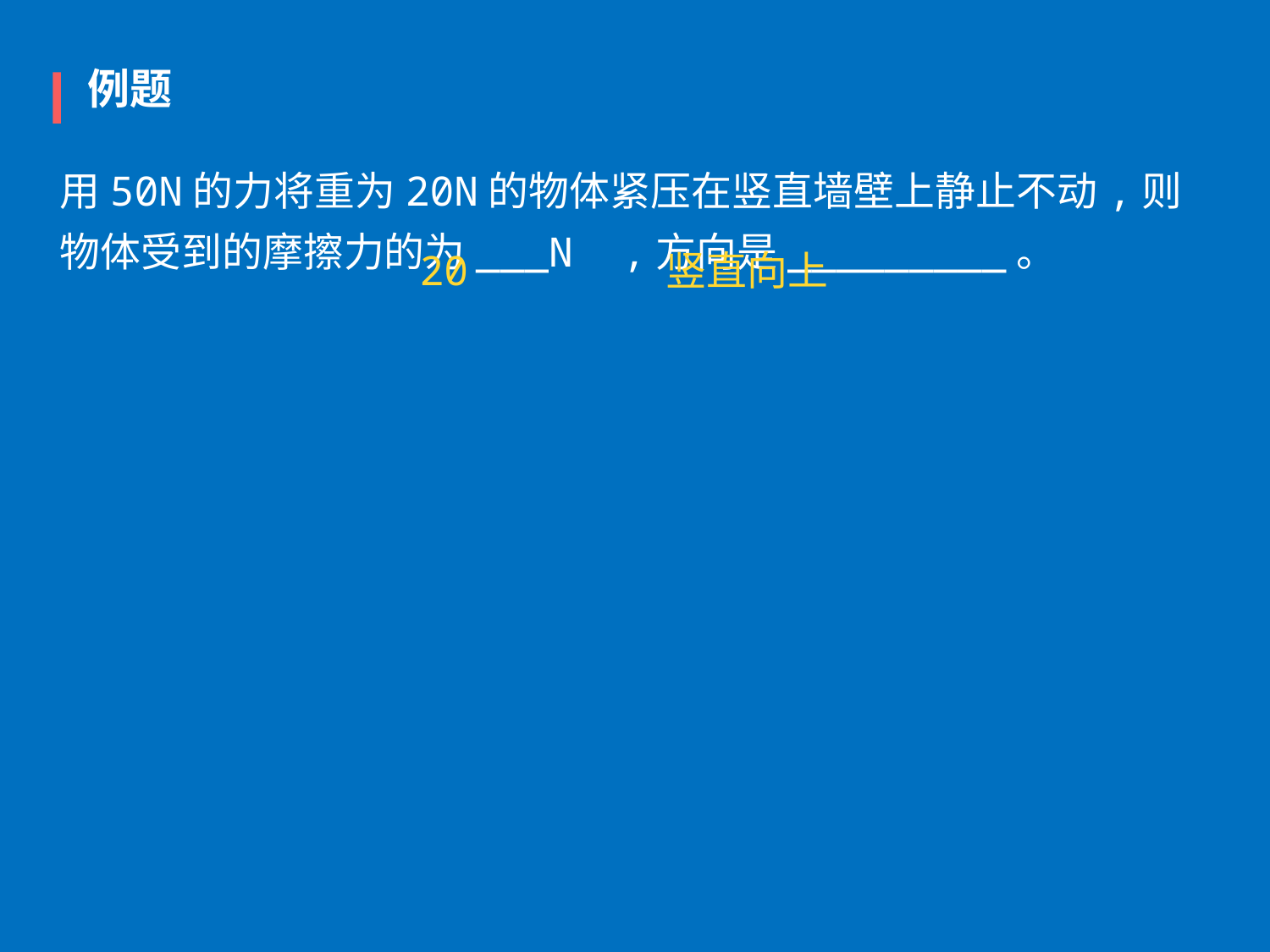

例题

用50N的力将重为20N的物体紧压在竖直墙壁上静止不动,则物体受到的摩擦力的为___N  ,方向是_________。
20
竖直向上